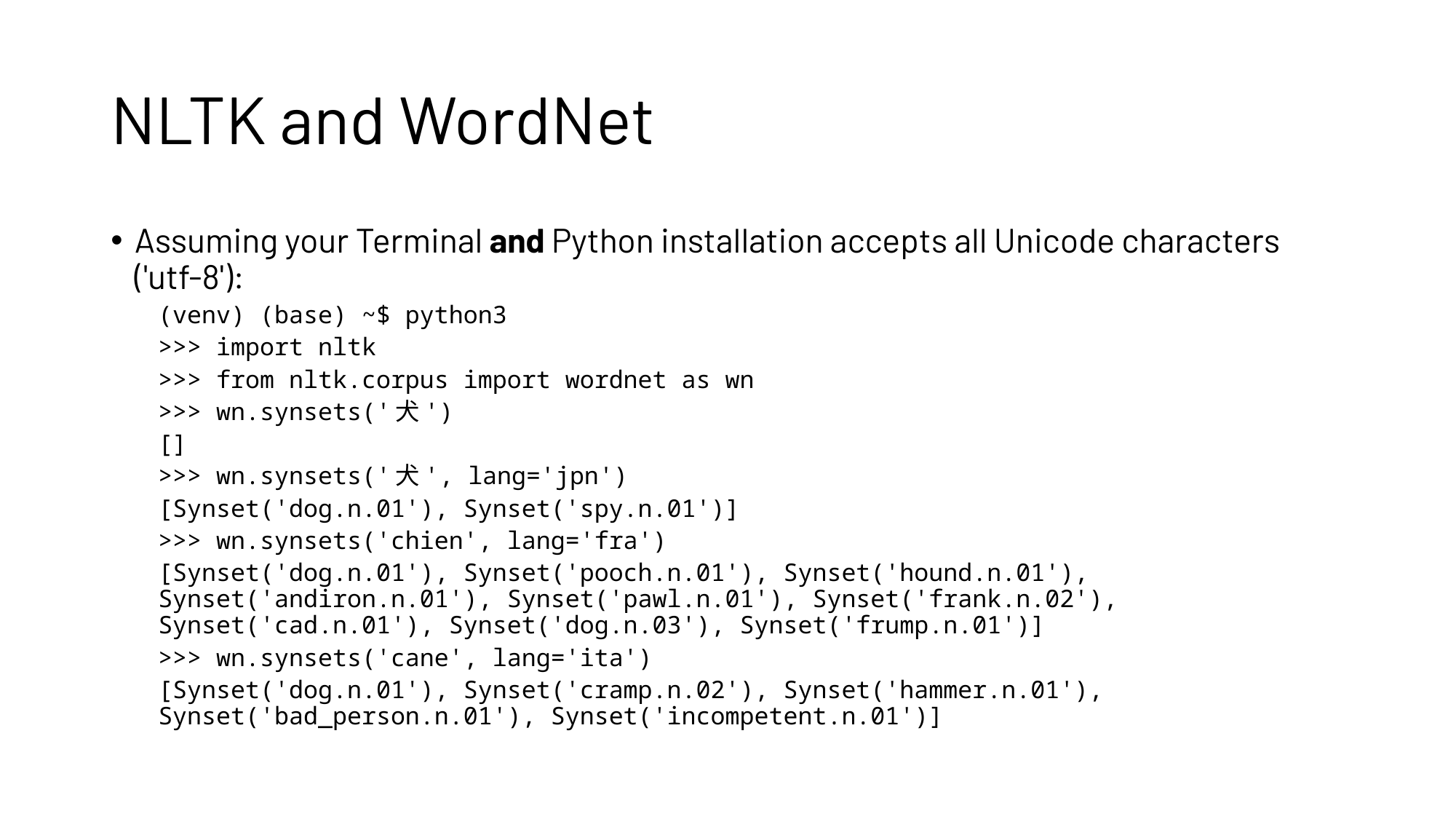

# NLTK and WordNet
Assuming your Terminal and Python installation accepts all Unicode characters ('utf-8'):
(venv) (base) ~$ python3
>>> import nltk
>>> from nltk.corpus import wordnet as wn
>>> wn.synsets('犬')
[]
>>> wn.synsets('犬', lang='jpn')
[Synset('dog.n.01'), Synset('spy.n.01')]
>>> wn.synsets('chien', lang='fra')
[Synset('dog.n.01'), Synset('pooch.n.01'), Synset('hound.n.01'), Synset('andiron.n.01'), Synset('pawl.n.01'), Synset('frank.n.02'), Synset('cad.n.01'), Synset('dog.n.03'), Synset('frump.n.01')]
>>> wn.synsets('cane', lang='ita')
[Synset('dog.n.01'), Synset('cramp.n.02'), Synset('hammer.n.01'), Synset('bad_person.n.01'), Synset('incompetent.n.01')]